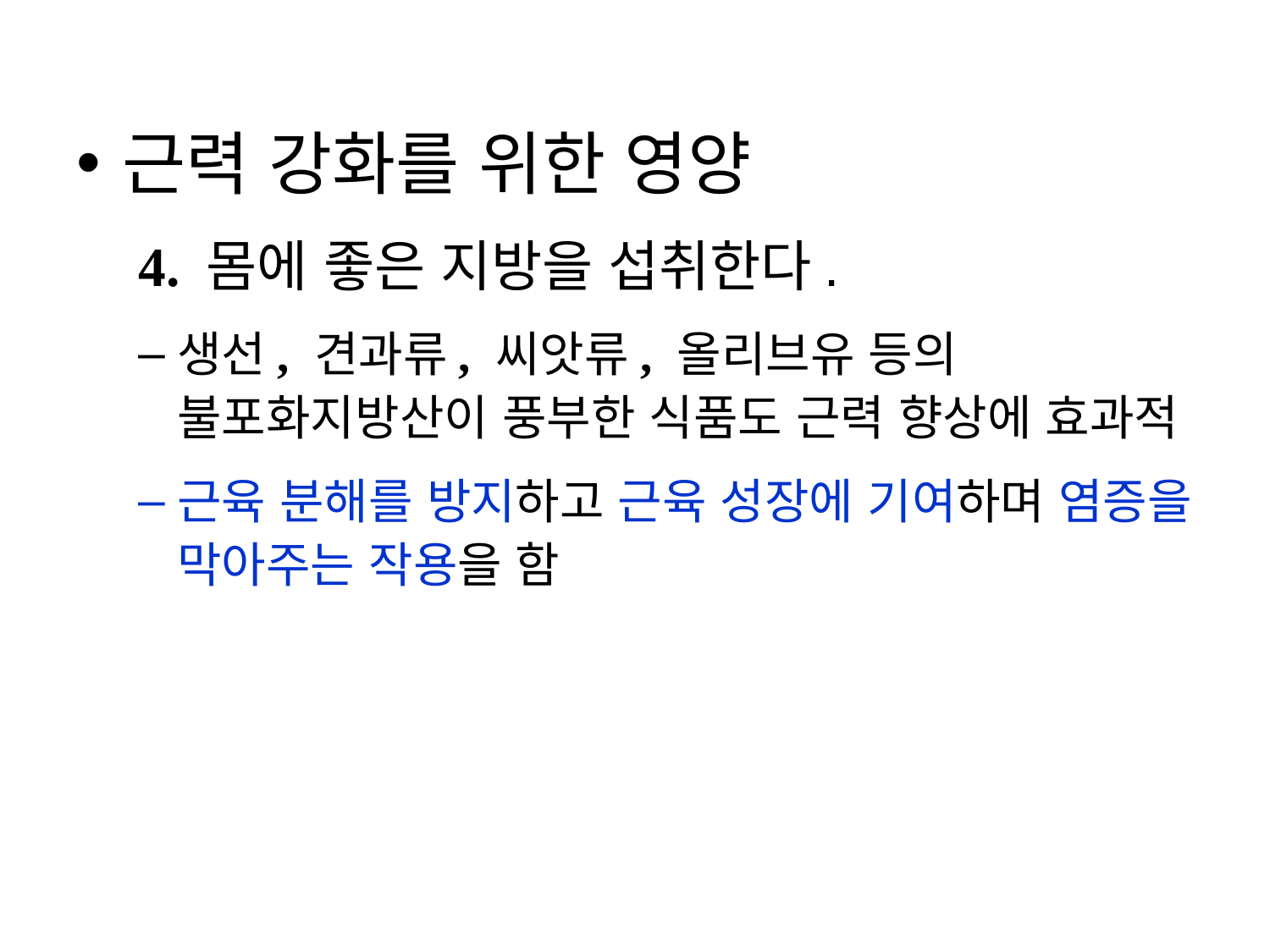

근력 강화를 위한 영양
4. 몸에 좋은 지방을 섭취한다.
생선, 견과류, 씨앗류, 올리브유 등의 불포화지방산이 풍부한 식품도 근력 향상에 효과적
근육 분해를 방지하고 근육 성장에 기여하며 염증을 막아주는 작용을 함